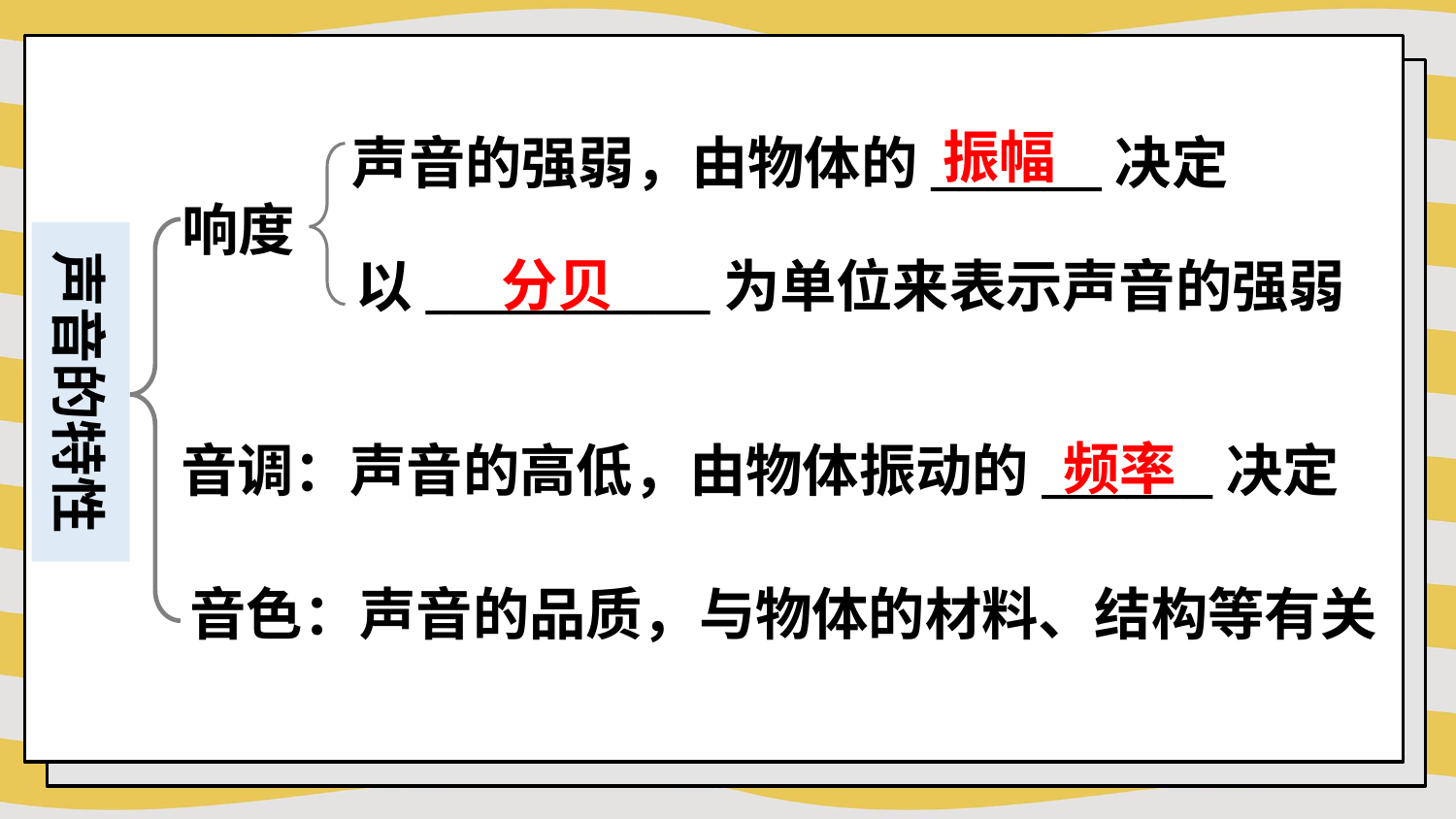

振幅
声音的强弱，由物体的______决定

响度

声音的特性
分贝
以__________为单位来表示声音的强弱
频率
音调：声音的高低，由物体振动的______决定
音色：声音的品质，与物体的材料、结构等有关